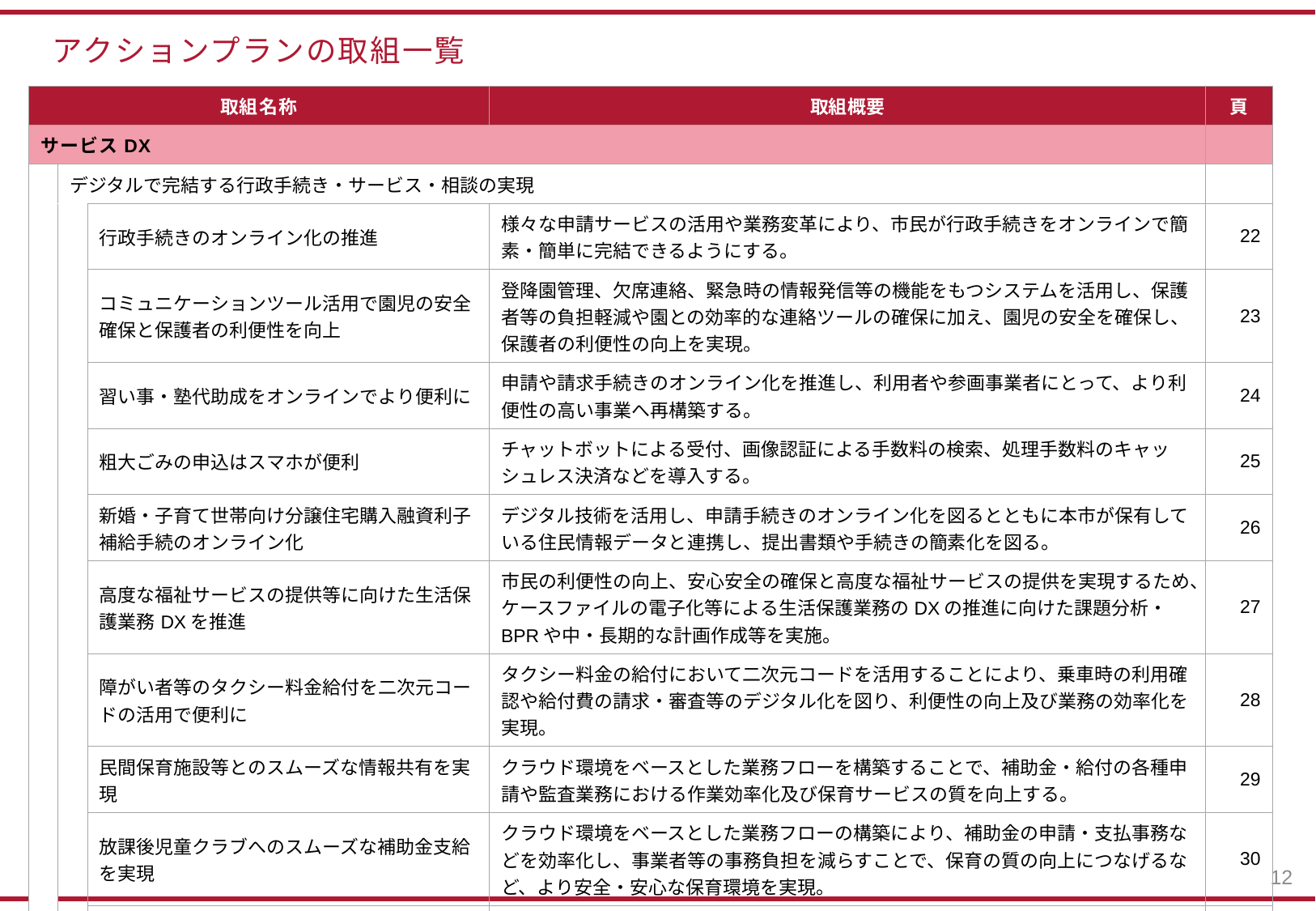

# アクションプランの取組一覧
| 取組名称 |  |  | 取組概要 | 頁 |
| --- | --- | --- | --- | --- |
| サービスDX |  |  |  |  |
|  | デジタルで完結する行政手続き・サービス・相談の実現 |  |  |  |
|  |  | 行政手続きのオンライン化の推進 | 様々な申請サービスの活用や業務変革により、市民が行政手続きをオンラインで簡素・簡単に完結できるようにする。 | 22 |
|  |  | コミュニケーションツール活用で園児の安全確保と保護者の利便性を向上 | 登降園管理、欠席連絡、緊急時の情報発信等の機能をもつシステムを活用し、保護者等の負担軽減や園との効率的な連絡ツールの確保に加え、園児の安全を確保し、保護者の利便性の向上を実現。 | 23 |
|  |  | 習い事・塾代助成をオンラインでより便利に | 申請や請求手続きのオンライン化を推進し、利用者や参画事業者にとって、より利便性の高い事業へ再構築する。 | 24 |
|  |  | 粗大ごみの申込はスマホが便利 | チャットボットによる受付、画像認証による手数料の検索、処理手数料のキャッシュレス決済などを導入する。 | 25 |
|  |  | 新婚・子育て世帯向け分譲住宅購入融資利子補給手続のオンライン化 | デジタル技術を活用し、申請手続きのオンライン化を図るとともに本市が保有している住民情報データと連携し、提出書類や手続きの簡素化を図る。 | 26 |
|  |  | 高度な福祉サービスの提供等に向けた生活保護業務DXを推進 | 市民の利便性の向上、安心安全の確保と高度な福祉サービスの提供を実現するため、ケースファイルの電子化等による生活保護業務のDXの推進に向けた課題分析・BPRや中・長期的な計画作成等を実施。 | 27 |
|  |  | 障がい者等のタクシー料金給付を二次元コードの活用で便利に | タクシー料金の給付において二次元コードを活用することにより、乗車時の利用確認や給付費の請求・審査等のデジタル化を図り、利便性の向上及び業務の効率化を実現。 | 28 |
|  |  | 民間保育施設等とのスムーズな情報共有を実現 | クラウド環境をベースとした業務フローを構築することで、補助金・給付の各種申請や監査業務における作業効率化及び保育サービスの質を向上する。 | 29 |
|  |  | 放課後児童クラブへのスムーズな補助金支給を実現 | クラウド環境をベースとした業務フローの構築により、補助金の申請・支払事務などを効率化し、事業者等の事務負担を減らすことで、保育の質の向上につなげるなど、より安全・安心な保育環境を実現。 | 30 |
|  |  | クラウド利用で児童養護施設等の措置費・補助金手続きをスムーズに | クラウド環境をベースとした業務フローの構築により、児童入所施設措置費等の請求・支払事務を効率化し、事業者等の事務負担を減らすことで、入所児童への処遇の質の向上につなげるなど、より充実した養育環境を実現。 | 31 |
12